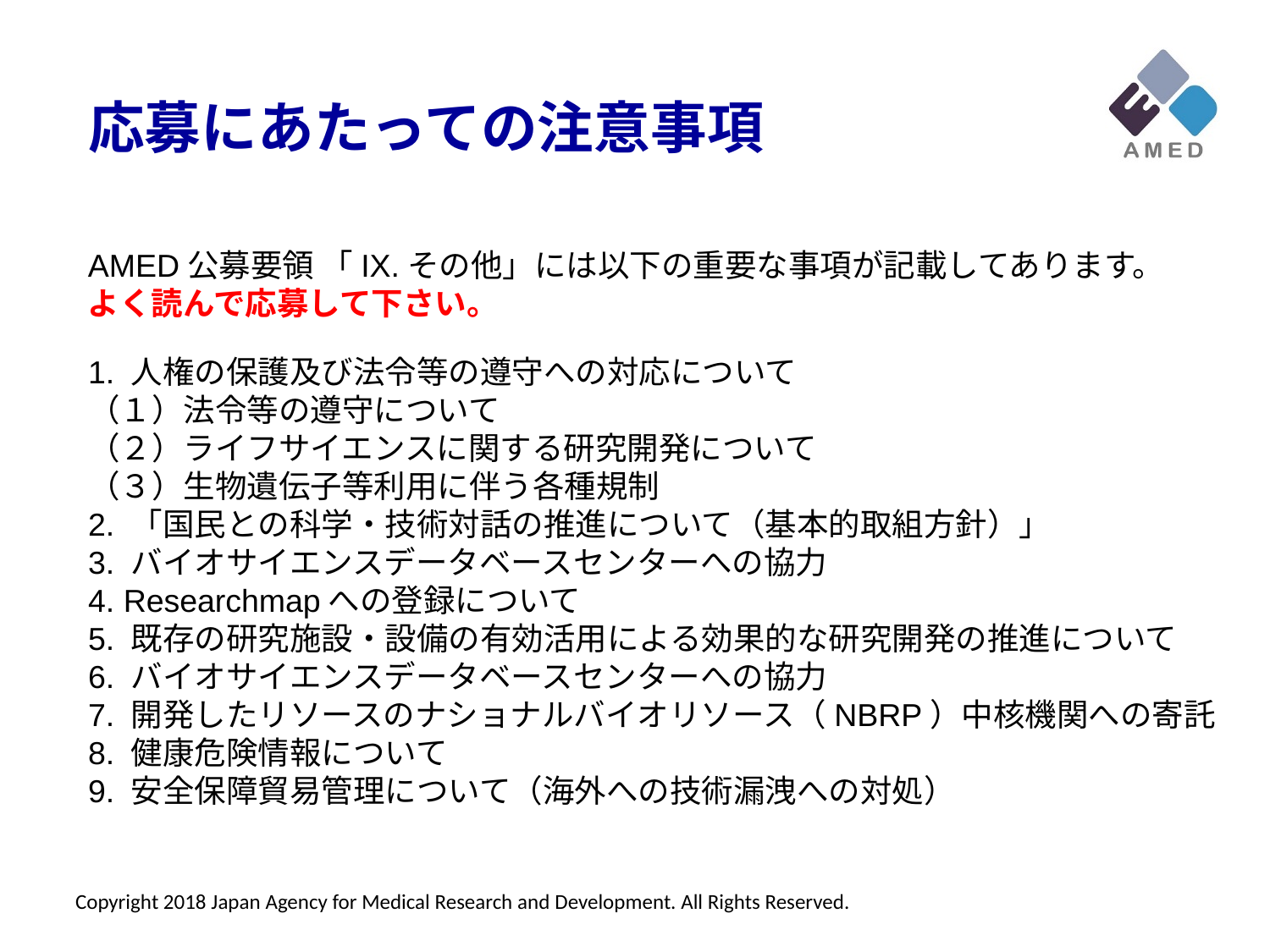

応募にあたっての注意事項
AMED公募要領 「IX.その他」には以下の重要な事項が記載してあります。よく読んで応募して下さい。
1. 人権の保護及び法令等の遵守への対応について
（１）法令等の遵守について
（２）ライフサイエンスに関する研究開発について
（３）生物遺伝子等利用に伴う各種規制
2. 「国民との科学・技術対話の推進について（基本的取組方針）」
3. バイオサイエンスデータベースセンターへの協力
4. Researchmapへの登録について
5. 既存の研究施設・設備の有効活用による効果的な研究開発の推進について
6. バイオサイエンスデータベースセンターへの協力
7. 開発したリソースのナショナルバイオリソース（NBRP）中核機関への寄託
8. 健康危険情報について
9. 安全保障貿易管理について（海外への技術漏洩への対処）
Copyright 2018 Japan Agency for Medical Research and Development. All Rights Reserved.